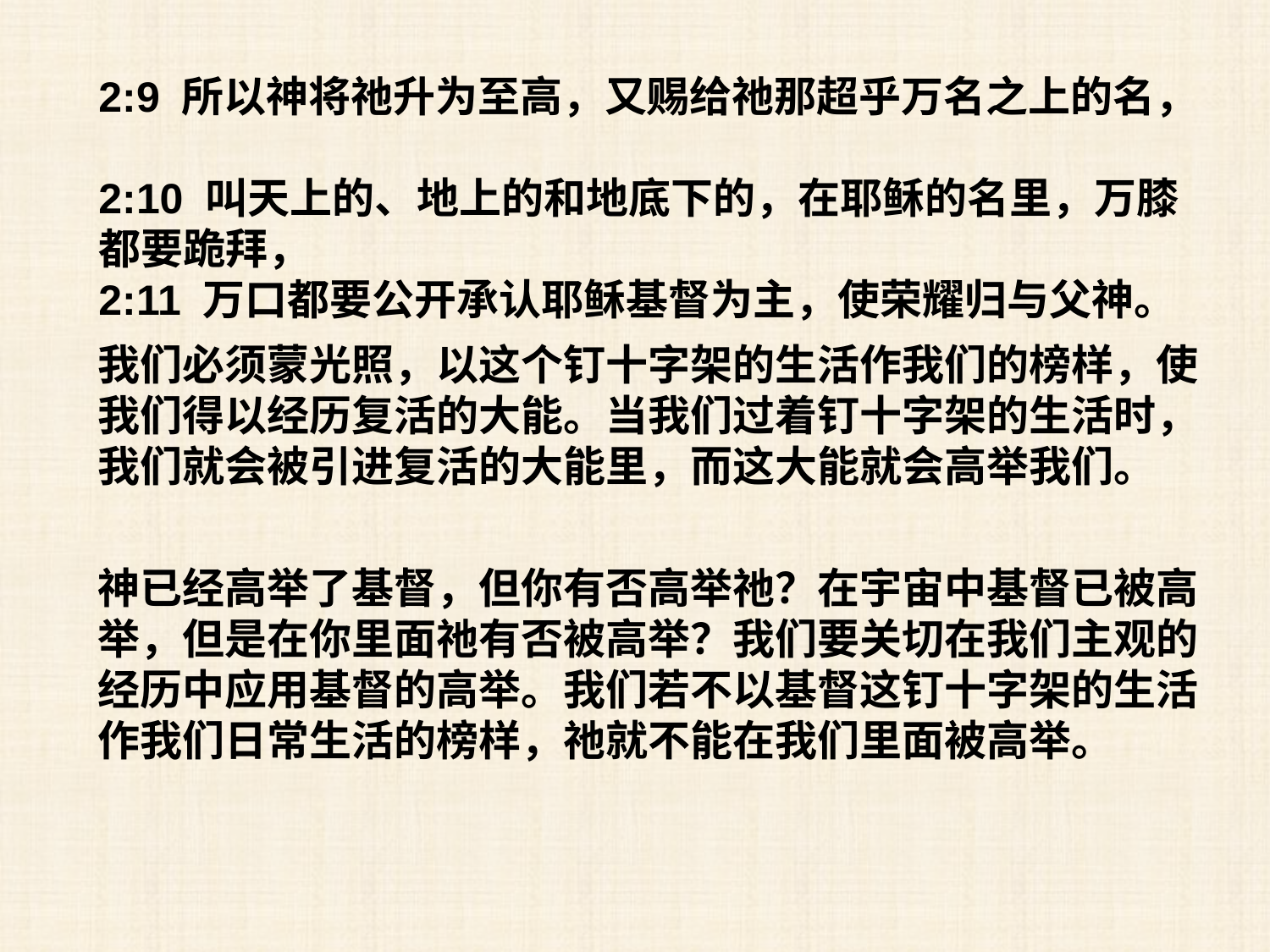

2:9 所以神将祂升为至高，又赐给祂那超乎万名之上的名，
2:10 叫天上的、地上的和地底下的，在耶稣的名里，万膝都要跪拜，
2:11 万口都要公开承认耶稣基督为主，使荣耀归与父神。
我们必须蒙光照，以这个钉十字架的生活作我们的榜样，使我们得以经历复活的大能。当我们过着钉十字架的生活时，我们就会被引进复活的大能里，而这大能就会高举我们。
神已经高举了基督，但你有否高举祂？在宇宙中基督已被高举，但是在你里面祂有否被高举？我们要关切在我们主观的经历中应用基督的高举。我们若不以基督这钉十字架的生活作我们日常生活的榜样，祂就不能在我们里面被高举。